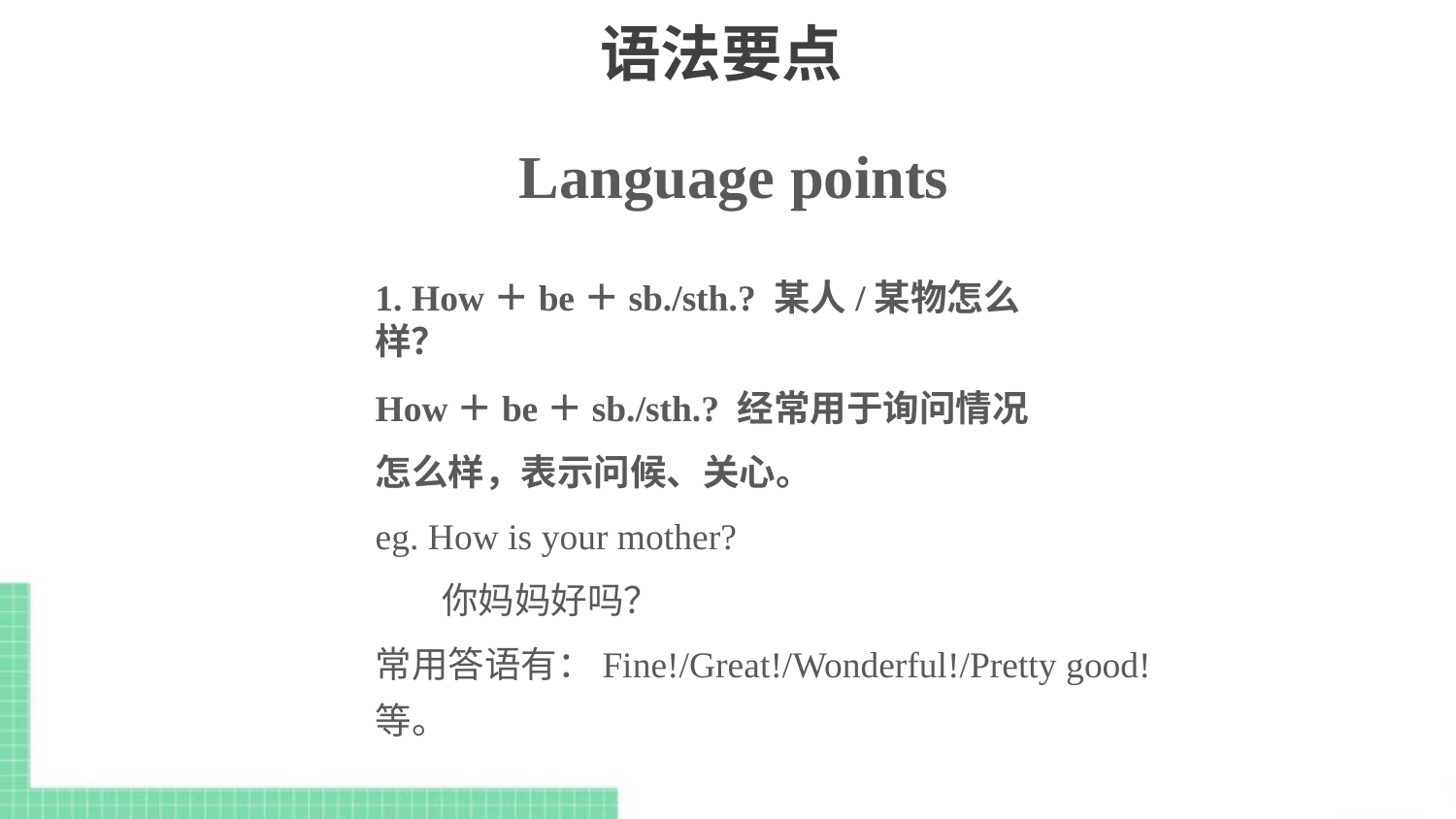

# 语法要点
Language points
1. How＋be＋sb./sth.? 某人/某物怎么样？
How＋be＋sb./sth.? 经常用于询问情况
怎么样，表示问候、关心。
eg. How is your mother?
       你妈妈好吗？
常用答语有：Fine!/Great!/Wonderful!/Pretty good!等。